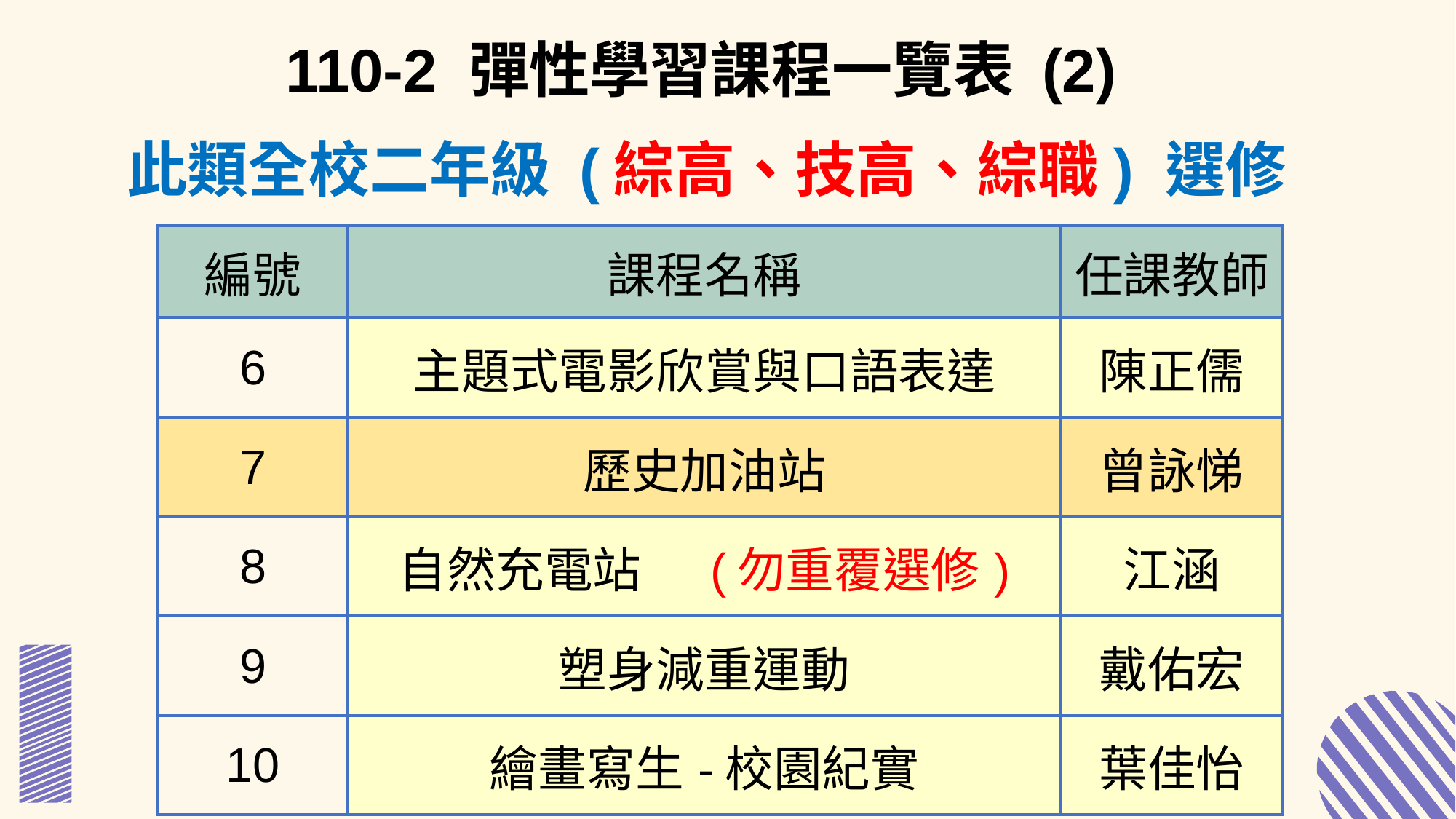

110-2 彈性學習課程一覽表 (2)
此類全校二年級 (綜高、技高、綜職) 選修
| 編號 | 課程名稱 | 任課教師 |
| --- | --- | --- |
| 6 | 主題式電影欣賞與口語表達 | 陳正儒 |
| 7 | 歷史加油站 | 曾詠悌 |
| 8 | 自然充電站 (勿重覆選修) | 江涵 |
| 9 | 塑身減重運動 | 戴佑宏 |
| 10 | 繪畫寫生-校園紀實 | 葉佳怡 |